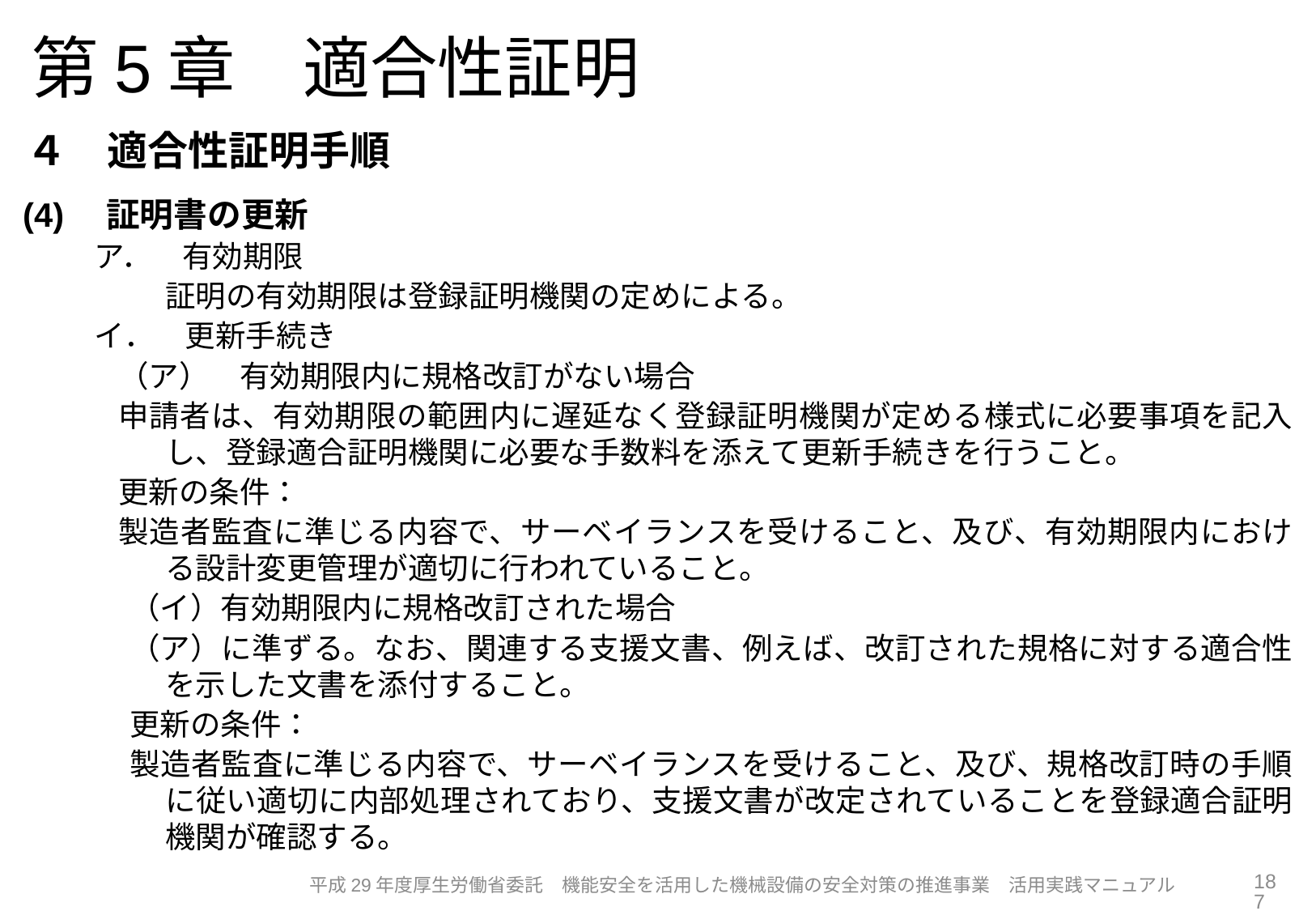

# 第5章　適合性証明
４　適合性証明手順
(4)　証明書の更新
ア．　有効期限
証明の有効期限は登録証明機関の定めによる。
イ．　更新手続き
（ア）　有効期限内に規格改訂がない場合
申請者は、有効期限の範囲内に遅延なく登録証明機関が定める様式に必要事項を記入し、登録適合証明機関に必要な手数料を添えて更新手続きを行うこと。
更新の条件：
製造者監査に準じる内容で、サーベイランスを受けること、及び、有効期限内における設計変更管理が適切に行われていること。
（イ）有効期限内に規格改訂された場合
（ア）に準ずる。なお、関連する支援文書、例えば、改訂された規格に対する適合性を示した文書を添付すること。
更新の条件：
製造者監査に準じる内容で、サーベイランスを受けること、及び、規格改訂時の手順に従い適切に内部処理されており、支援文書が改定されていることを登録適合証明機関が確認する。
187
平成29年度厚生労働省委託　機能安全を活用した機械設備の安全対策の推進事業　活用実践マニュアル